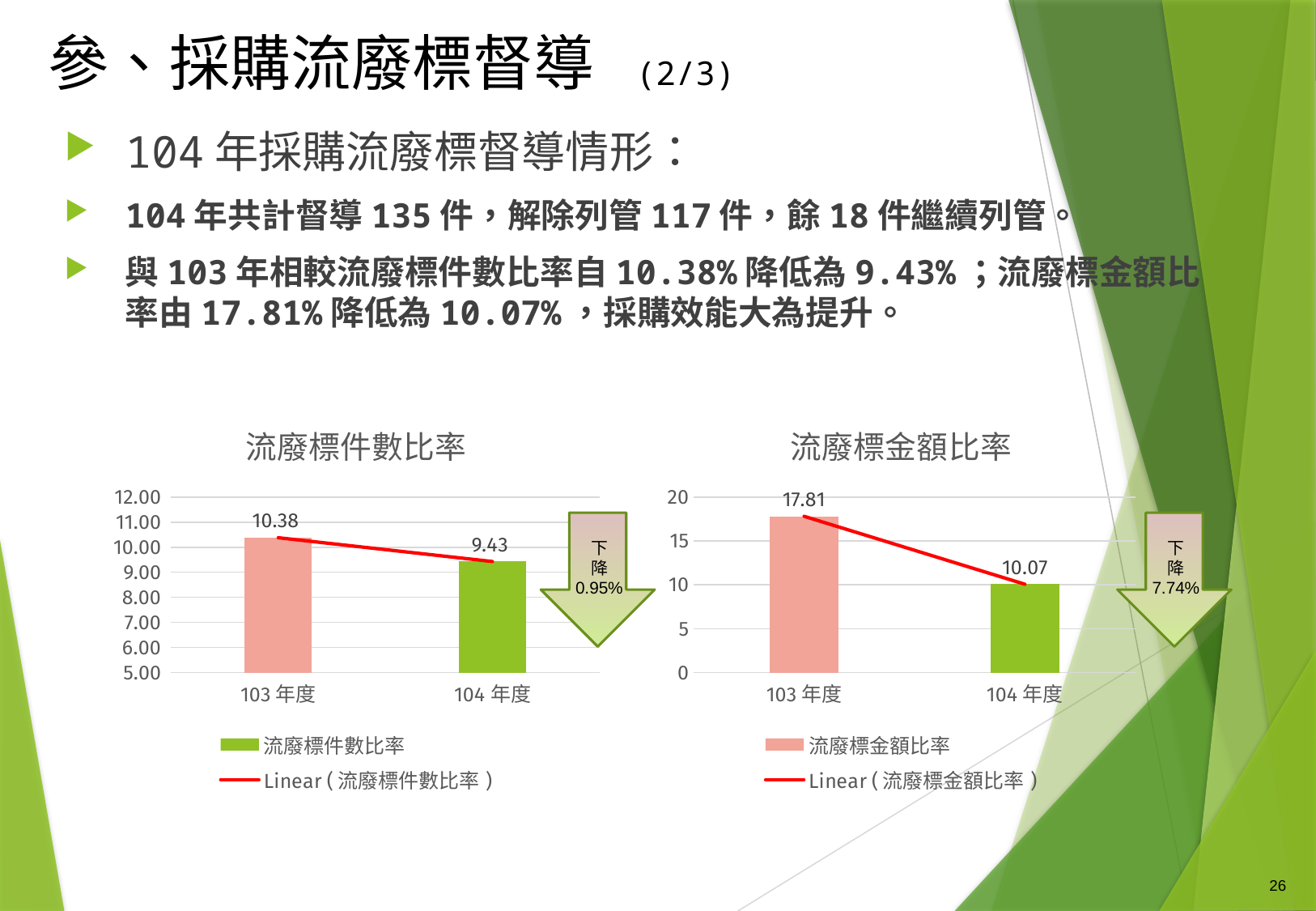

# 參、採購流廢標督導  (2/3)
104年採購流廢標督導情形：
104年共計督導135件，解除列管117件，餘18件繼續列管。
與103年相較流廢標件數比率自10.38%降低為9.43%；流廢標金額比率由17.81%降低為10.07%，採購效能大為提升。

### Chart:

| Category | 流廢標件數比率 |
|---|---|
| 103年度 | 10.38 |
| 104年度 | 9.43 |

### Chart:

| Category | 流廢標金額比率 |
|---|---|
| 103年度 | 17.81 |
| 104年度 | 10.07 |

下
降
0.95%
下
降
7.74%
26